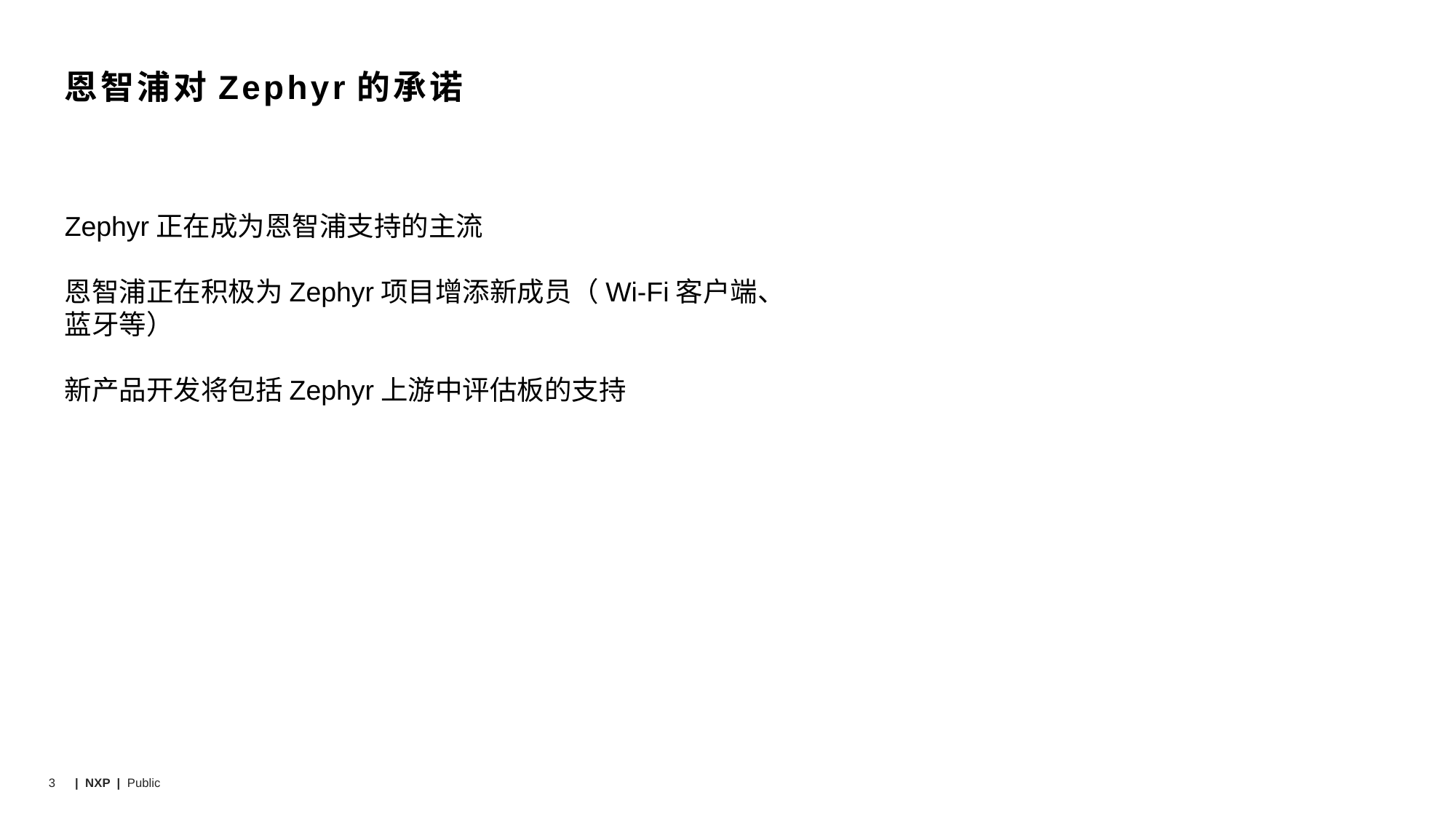

恩智浦对Zephyr的承诺
Zephyr正在成为恩智浦支持的主流

恩智浦正在积极为Zephyr项目增添新成员（Wi-Fi客户端、蓝牙等）

新产品开发将包括Zephyr上游中评估板的支持